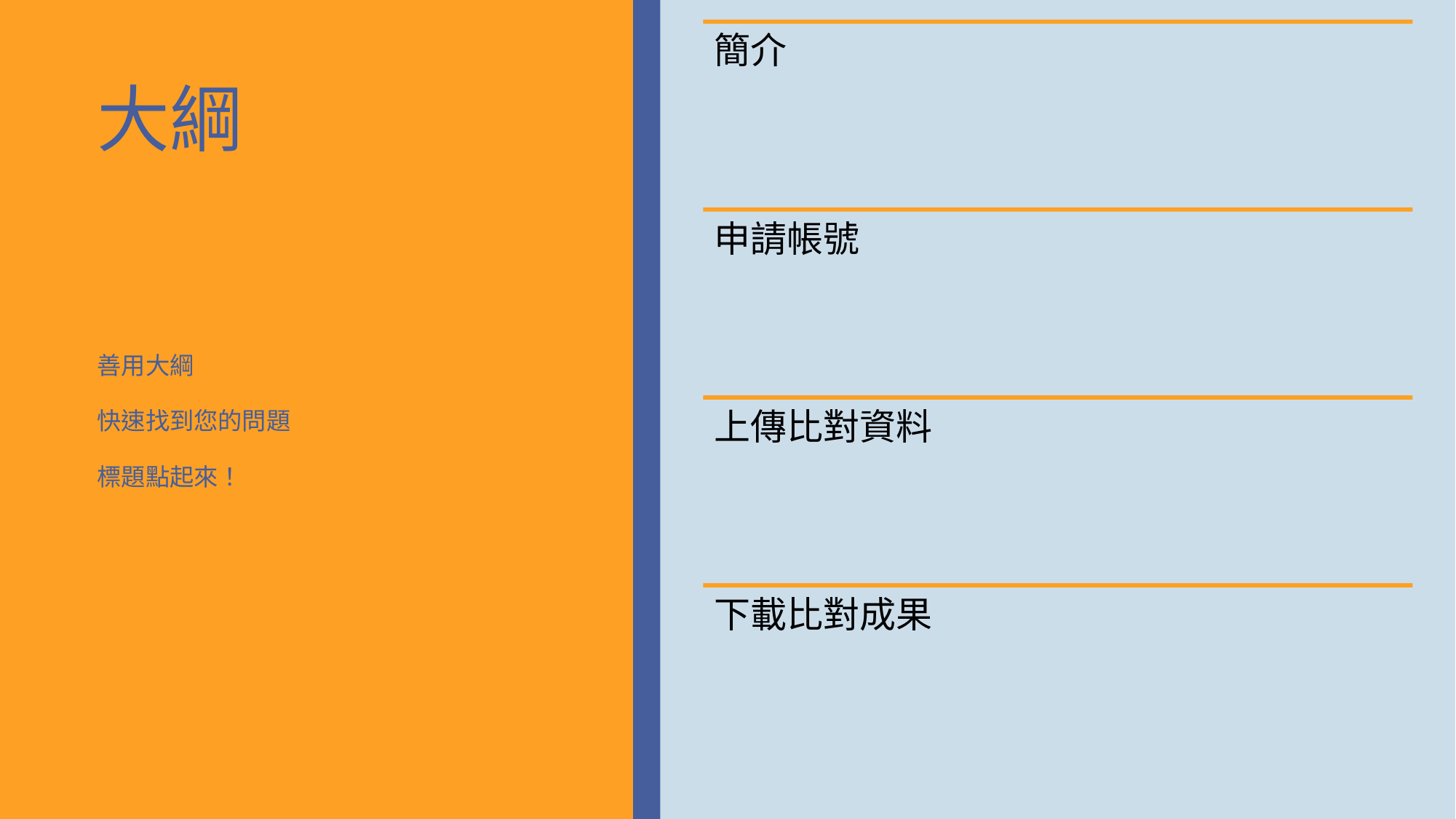

簡介
申請帳號
上傳比對資料
下載比對成果
# 大綱
善用大綱
快速找到您的問題
標題點起來！